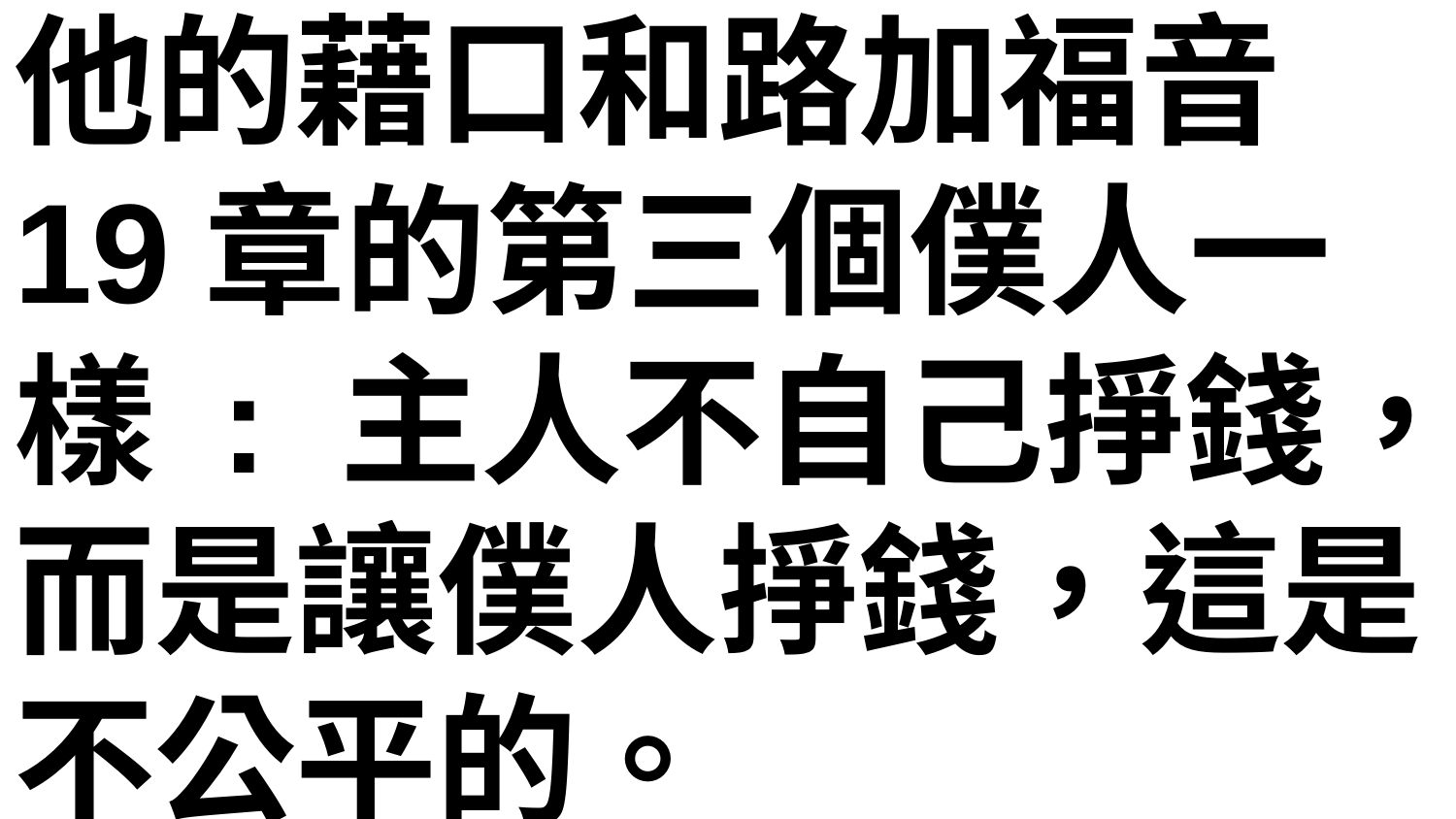

他的藉口和路加福音19章的第三個僕人一樣 : 主人不自己掙錢，而是讓僕人掙錢，這是不公平的。